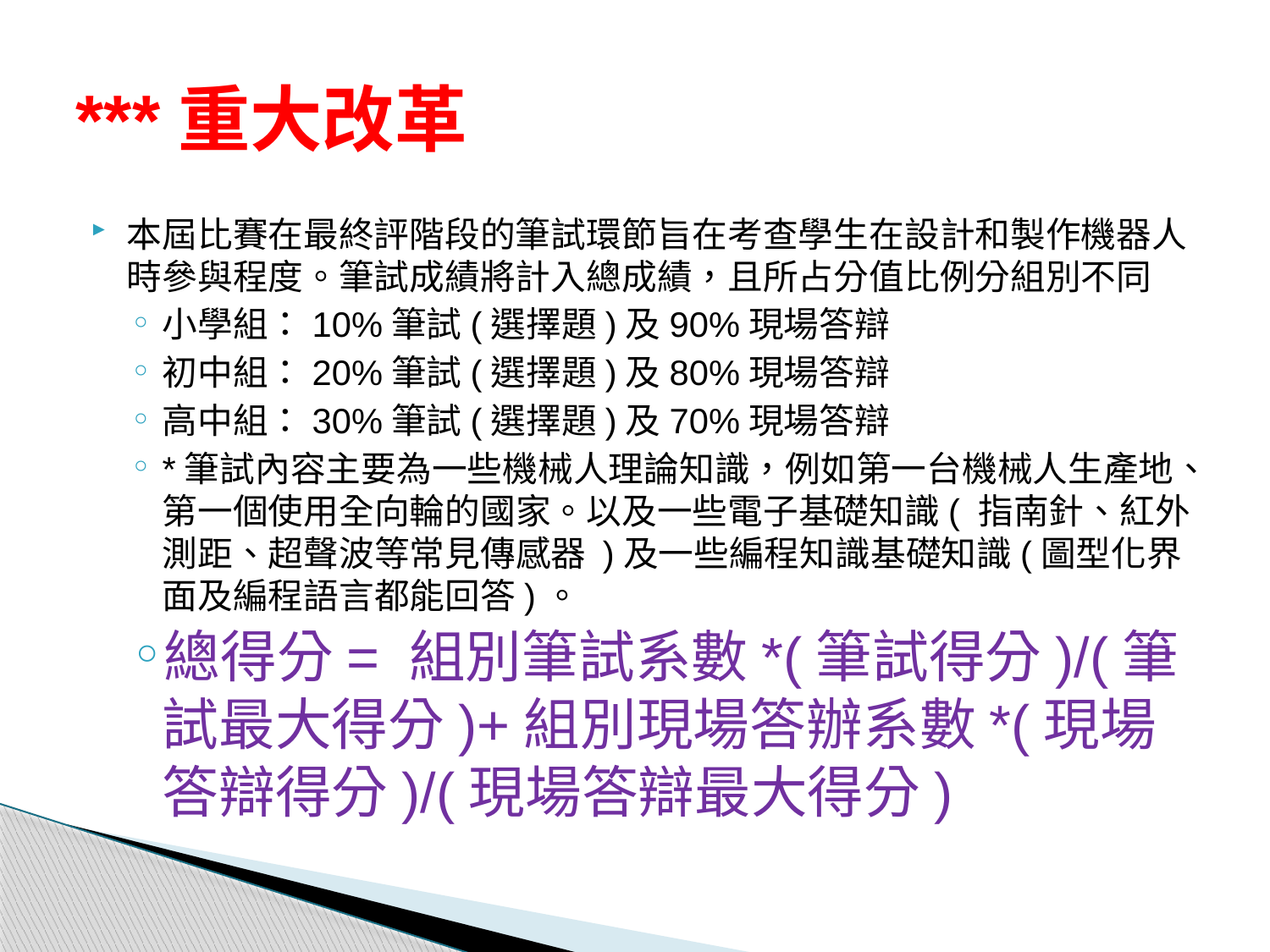

# ***重大改革
本屆比賽在最終評階段的筆試環節旨在考查學生在設計和製作機器人時參與程度。筆試成績將計入總成績，且所占分值比例分組別不同
小學組：10%筆試(選擇題)及90%現場答辯
初中組：20%筆試(選擇題)及80%現場答辯
高中組：30%筆試(選擇題)及70%現場答辯
*筆試內容主要為一些機械人理論知識，例如第一台機械人生產地、第一個使用全向輪的國家。以及一些電子基礎知識( 指南針、紅外測距、超聲波等常見傳感器 )及一些編程知識基礎知識(圖型化界面及編程語言都能回答)。
總得分= 組別筆試系數*(筆試得分)/(筆試最大得分)+組別現場答辦系數*(現場答辯得分)/(現場答辯最大得分)